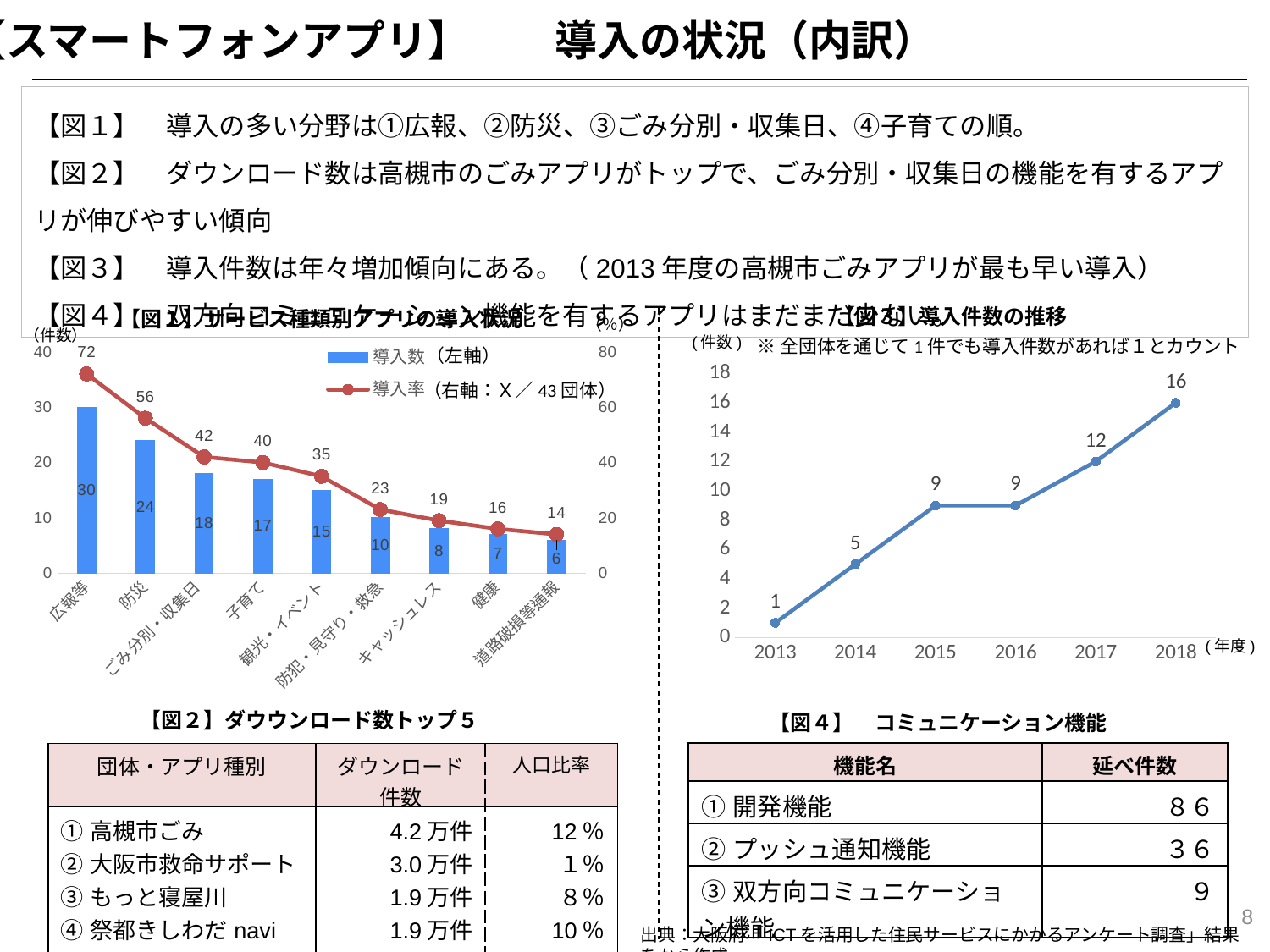

【スマートフォンアプリ】　　導入の状況（内訳）
【図１】　導入の多い分野は①広報、②防災、③ごみ分別・収集日、④子育ての順。
【図２】　ダウンロード数は高槻市のごみアプリがトップで、ごみ分別・収集日の機能を有するアプリが伸びやすい傾向
【図３】　導入件数は年々増加傾向にある。（2013年度の高槻市ごみアプリが最も早い導入）
【図４】　双方向コミュニケーション機能を有するアプリはまだまだ少ない。
【図３】導入件数の推移
【図１】サービス種類別アプリの導入状況
（％）
（件数）
(件数)
※全団体を通じて1件でも導入件数があれば１とカウント

### Chart

| Category |  |  |
|---|---|---|
| 広報等 | 30.0 | 72.0 |
| 防災 | 24.0 | 56.0 |
| ごみ分別・収集日
 | 18.0 | 42.0 |
| 子育て | 17.0 | 40.0 |
| 観光・イベント | 15.0 | 35.0 |
| 防犯・見守り・救急 | 10.0 | 23.0 |
| キャッシュレス | 8.0 | 19.0 |
| 健康 | 7.0 | 16.0 |
| 道路破損等通報 | 6.0 | 14.0 |
（左軸）

### Chart

| Category | 系列 1 |
|---|---|
| 2013 | 1.0 |
| 2014 | 5.0 |
| 2015 | 9.0 |
| 2016 | 9.0 |
| 2017 | 12.0 |
| 2018 | 16.0 |
（右軸：Ｘ／43団体）
(年度)
【図２】ダウウンロード数トップ５
【図４】　コミュニケーション機能
| 機能名 | 延べ件数 |
| --- | --- |
| ①開発機能 | ８６ |
| ②プッシュ通知機能 | ３６ |
| ③双方向コミュニケーション機能 | ９ |
| 団体・アプリ種別 | ダウンロード件数 | 人口比率 |
| --- | --- | --- |
| ①高槻市ごみ ②大阪市救命サポート ③もっと寝屋川 ④祭都きしわだnavi ⑤茨木市ごみ | 4.2万件 3.0万件 1.9万件 1.9万件 1.8万件 | 12％ １％ ８％ 10％ ６％ |
8
出典：大阪府「ICTを活用した住民サービスにかかるアンケート調査」結果をから作成